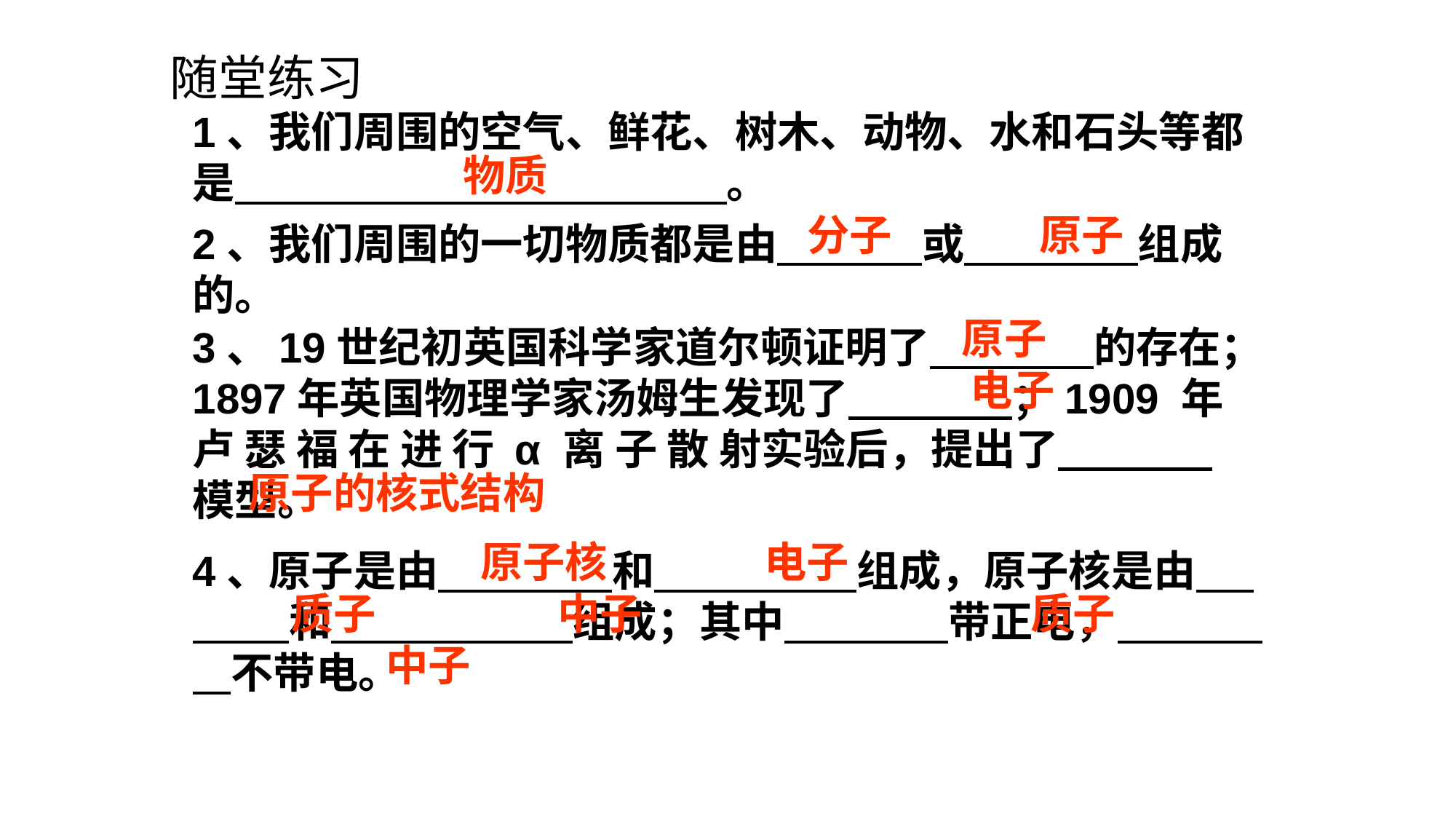

随堂练习
1、我们周围的空气、鲜花、树木、动物、水和石头等都是                                                   。
物质
分子
原子
2、我们周围的一切物质都是由               或                  组成的。
原子
3、19世纪初英国科学家道尔顿证明了                 的存在；1897年英国物理学家汤姆生发现了                 ；1909 年 卢 瑟 福 在 进 行 α 离 子 散 射实验后，提出了                 模型。
电子
原子的核式结构
原子核
电子
4、原子是由                  和                     组成，原子核是由                 和                         组成；其中                 带正电，                    不带电。
质子
中子
质子
中子